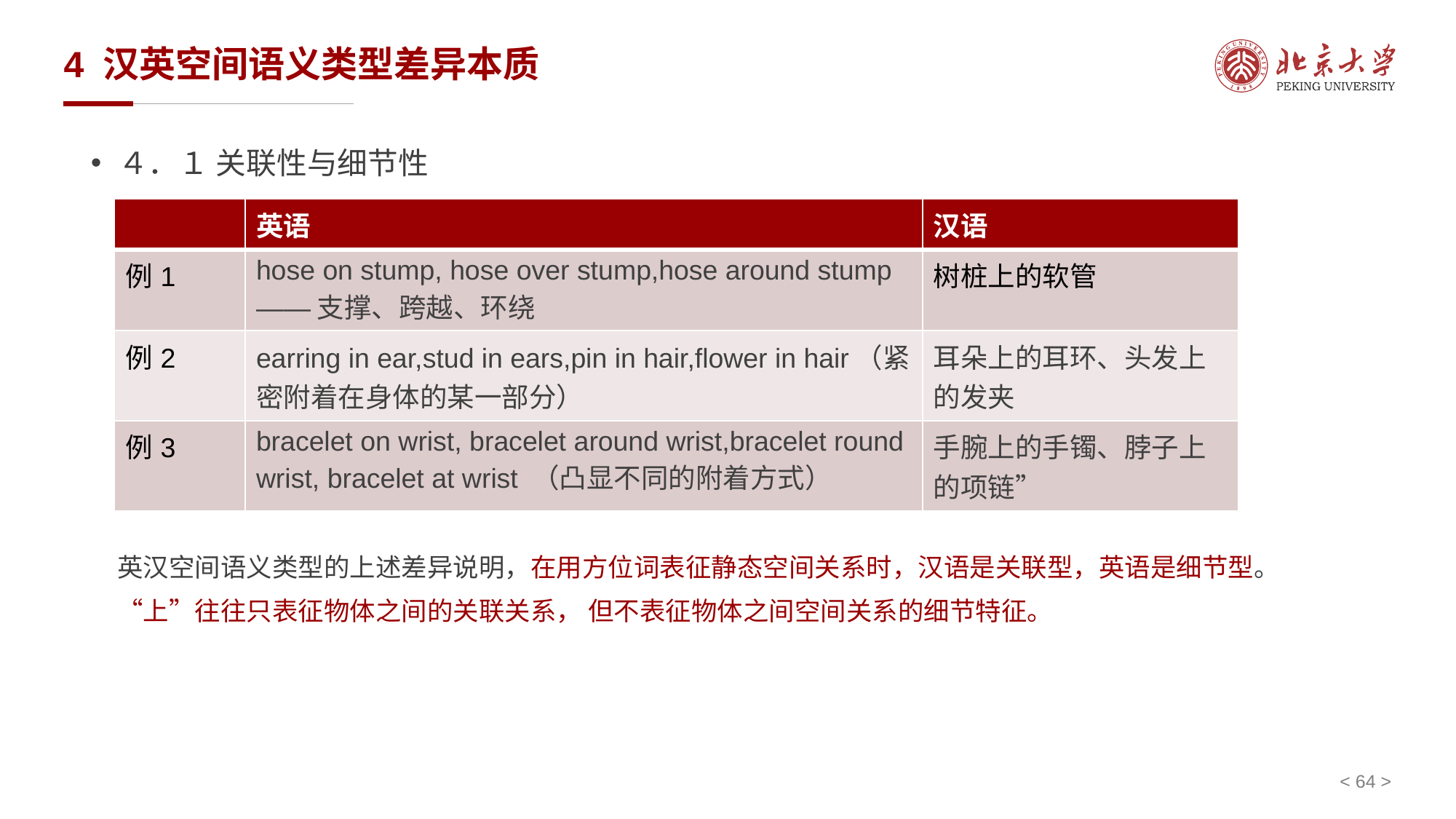

# 4 汉英空间语义类型差异本质
４．１ 关联性与细节性
|  | 英语 | 汉语 |
| --- | --- | --- |
| 例1 | hose on stump, hose over stump,hose around stump——支撑、跨越、环绕 | 树桩上的软管 |
| 例2 | earring in ear,stud in ears,pin in hair,flower in hair（紧密附着在身体的某一部分） | 耳朵上的耳环、头发上的发夹 |
| 例3 | bracelet on wrist, bracelet around wrist,bracelet round wrist, bracelet at wrist （凸显不同的附着方式） | 手腕上的手镯、脖子上的项链” |
英汉空间语义类型的上述差异说明，在用方位词表征静态空间关系时，汉语是关联型，英语是细节型。 “上”往往只表征物体之间的关联关系， 但不表征物体之间空间关系的细节特征。
< 64 >